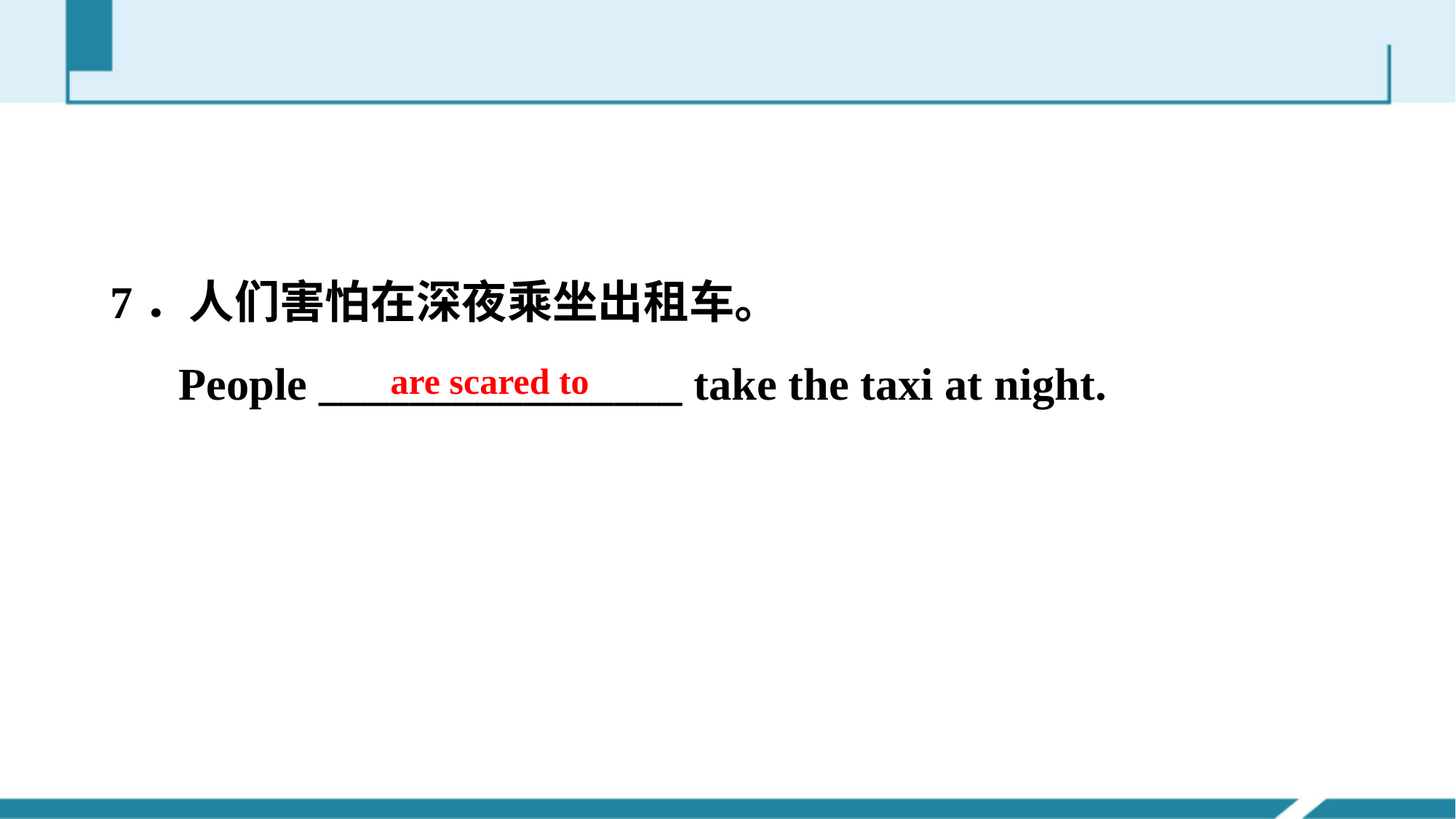

7．人们害怕在深夜乘坐出租车。
      People ________________ take the taxi at night.

are scared to